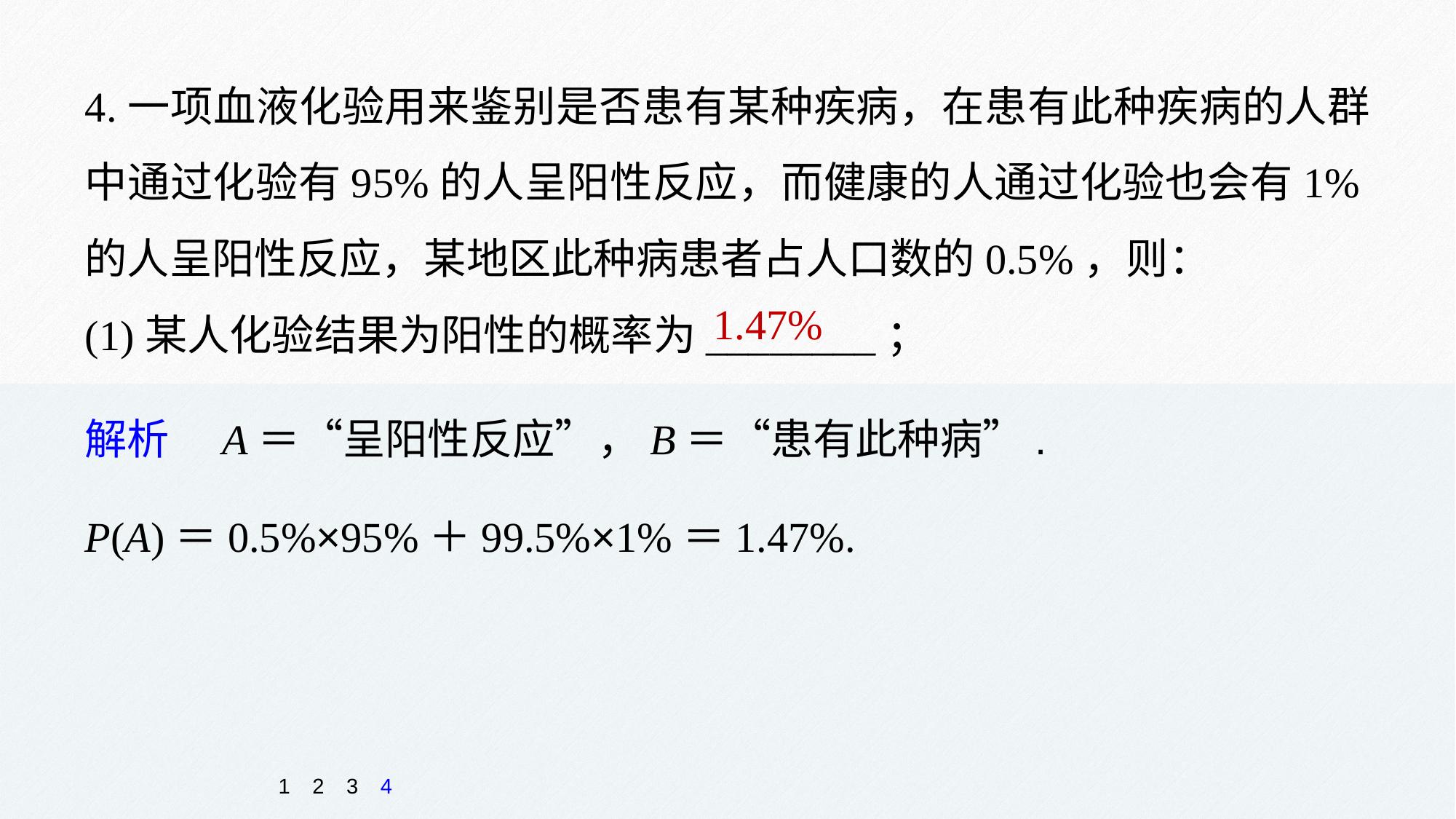

4.一项血液化验用来鉴别是否患有某种疾病，在患有此种疾病的人群中通过化验有95%的人呈阳性反应，而健康的人通过化验也会有1%的人呈阳性反应，某地区此种病患者占人口数的0.5%，则：
(1)某人化验结果为阳性的概率为________；
1.47%
解析　A＝“呈阳性反应”，B＝“患有此种病”.
P(A)＝0.5%×95%＋99.5%×1%＝1.47%.
1
2
3
4